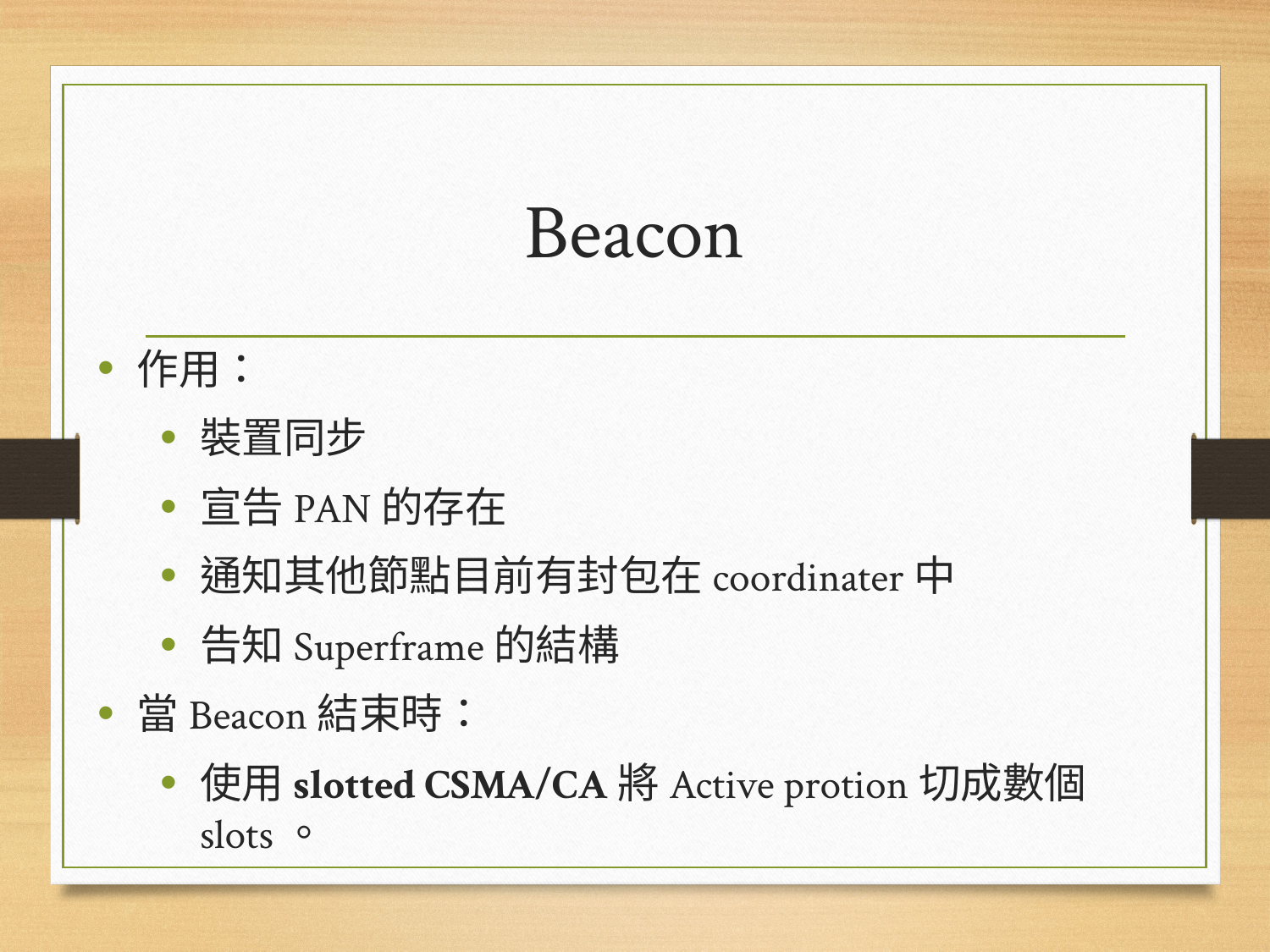

# Beacon
作用：
裝置同步
宣告PAN的存在
通知其他節點目前有封包在coordinater中
告知Superframe的結構
當Beacon結束時：
使用slotted CSMA/CA將Active protion切成數個slots。